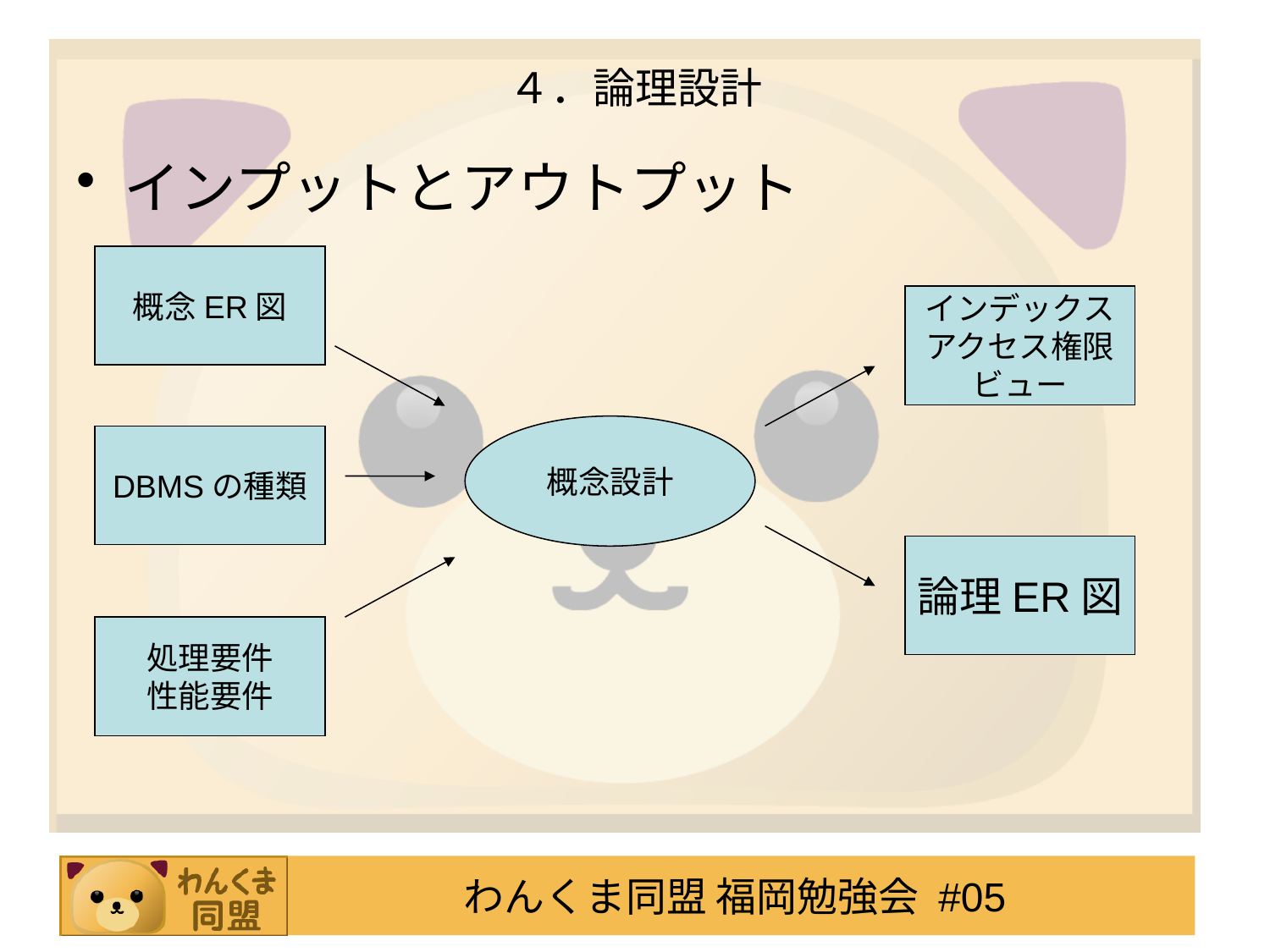

# ４．論理設計
インプットとアウトプット
概念ER図
インデックス
アクセス権限
ビュー

概念設計
DBMSの種類

論理ER図

処理要件
性能要件